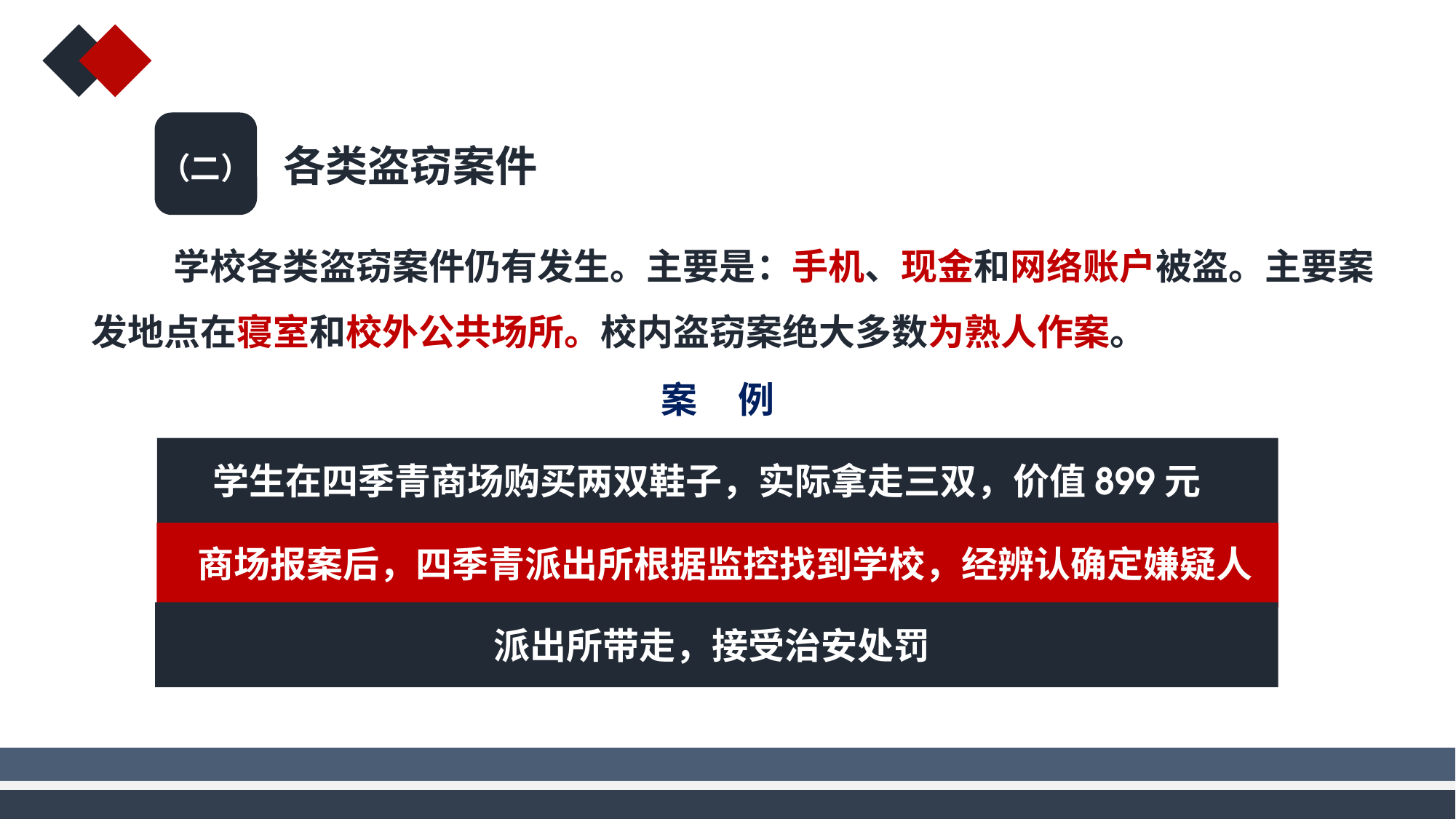

（二）
各类盗窃案件
   学校各类盗窃案件仍有发生。主要是：手机、现金和网络账户被盗。主要案发地点在寝室和校外公共场所。校内盗窃案绝大多数为熟人作案。
案     例

学生在四季青商场购买两双鞋子，实际拿走三双，价值899元

商场报案后，四季青派出所根据监控找到学校，经辨认确定嫌疑人

派出所带走，接受治安处罚